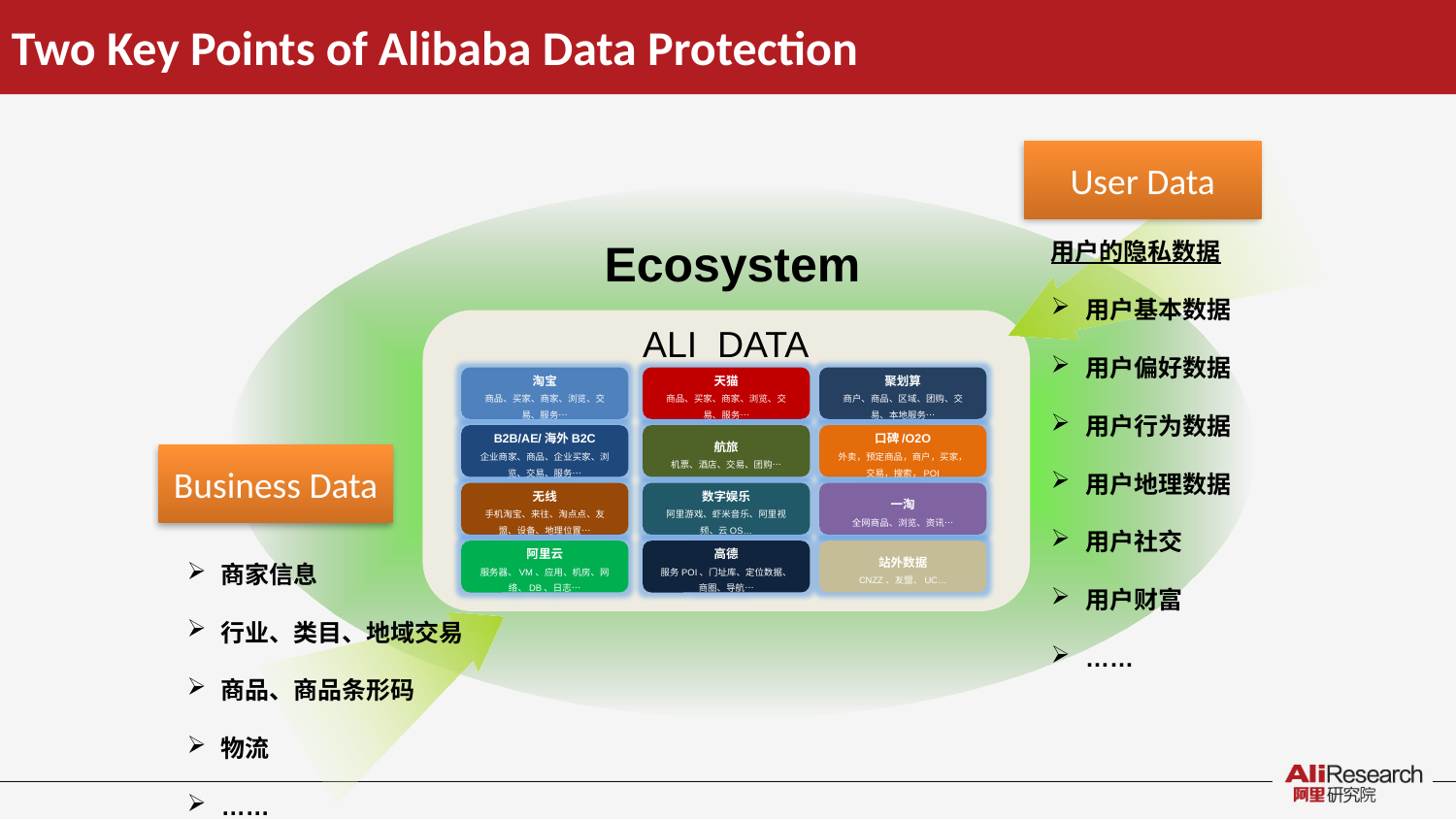

Two Key Points of Alibaba Data Protection

User Data

用户的隐私数据
用户基本数据
用户偏好数据
用户行为数据
用户地理数据
用户社交
用户财富
……
Ecosystem

ALI  DATA
淘宝
商品、买家、商家、浏览、交易、服务…
天猫
商品、买家、商家、浏览、交易、服务…
聚划算
商户、商品、区域、团购、交易、本地服务…
B2B/AE/海外B2C
企业商家、商品、企业买家、浏览、交易、服务…
航旅
机票、酒店、交易、团购…
口碑/O2O
外卖，预定商品，商户，买家，交易，搜索，POI
无线
手机淘宝、来往、淘点点、友盟、设备、地理位置…
数字娱乐
阿里游戏、虾米音乐、阿里视频、云OS…
一淘
全网商品、浏览、资讯…
阿里云
服务器、VM、应用、机房、网络、DB、日志…
高德
服务POI、门址库、定位数据、商圈、导航…
站外数据
CNZZ、友盟、UC…
Business Data
商家信息
行业、类目、地域交易
商品、商品条形码
物流
……